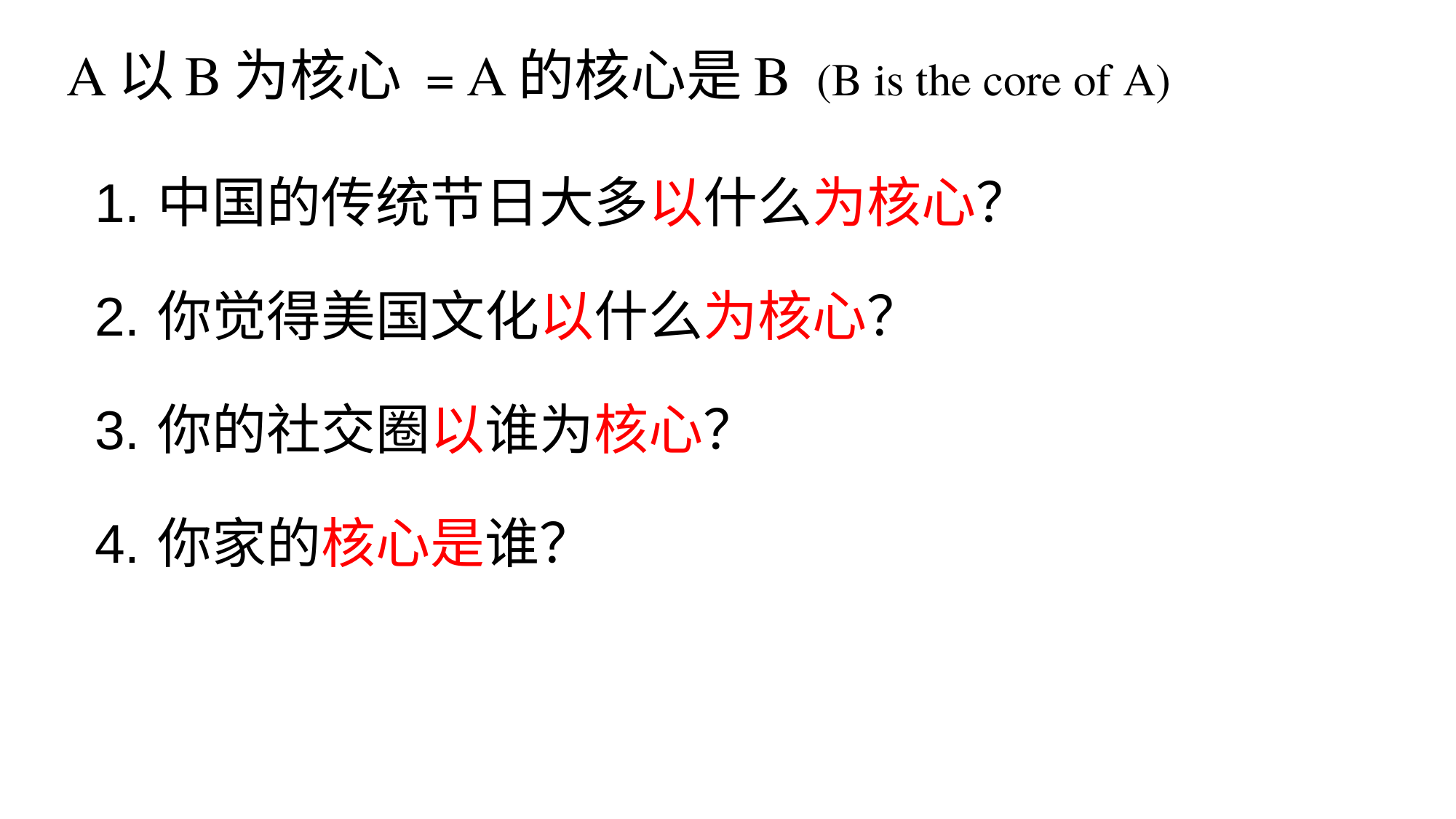

# A以B为核心 = A的核心是B  (B is the core of A)
中国的传统节日大多以什么为核心？
你觉得美国文化以什么为核心？
你的社交圈以谁为核心？
你家的核心是谁？